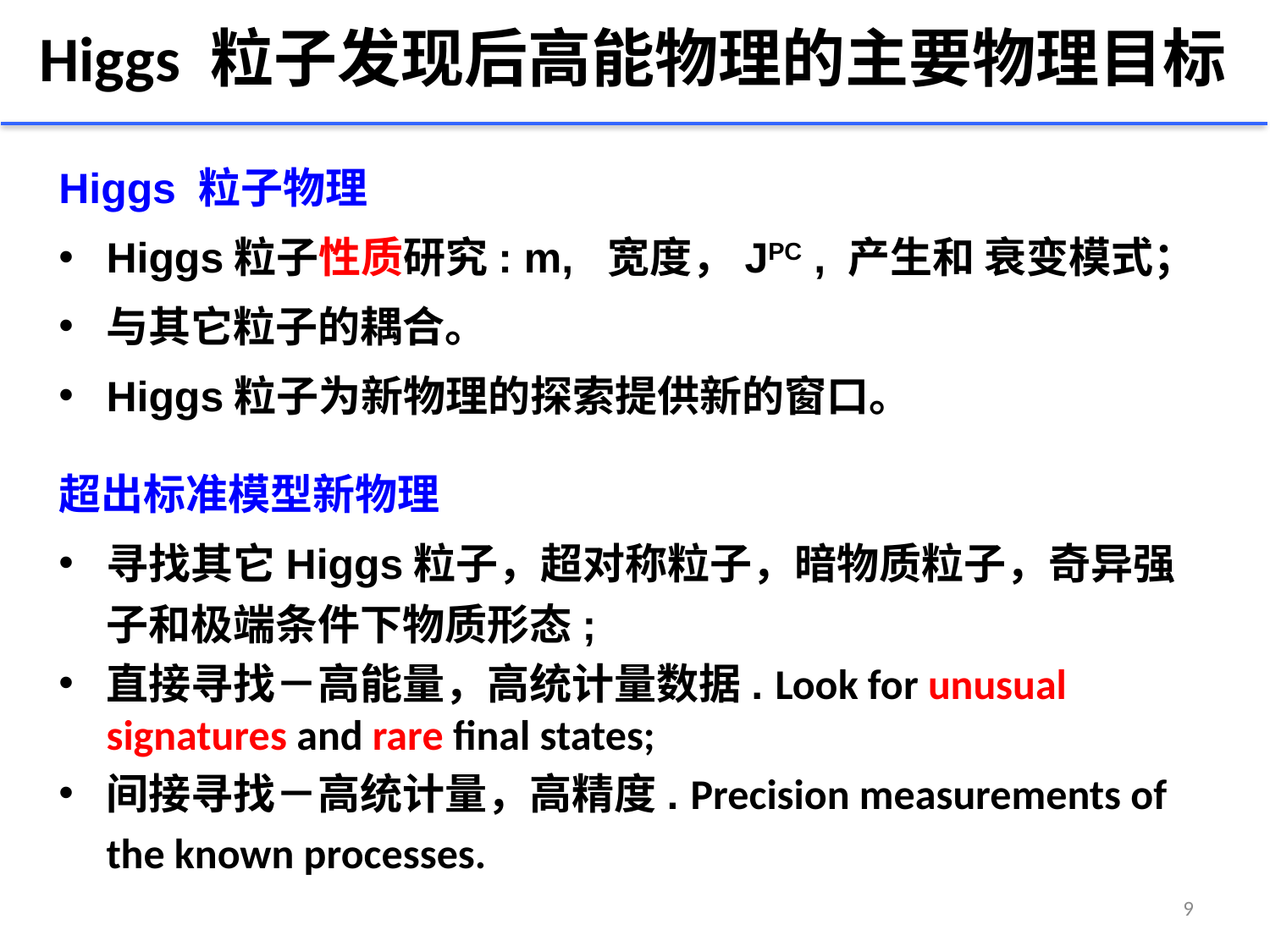

# Higgs 粒子发现后高能物理的主要物理目标
Higgs 粒子物理
Higgs粒子性质研究: m,  宽度，JPC , 产生和 衰变模式；
与其它粒子的耦合。
Higgs粒子为新物理的探索提供新的窗口。

超出标准模型新物理
寻找其它Higgs粒子，超对称粒子，暗物质粒子，奇异强子和极端条件下物质形态;
直接寻找－高能量，高统计量数据. Look for unusual signatures and rare final states;
间接寻找－高统计量，高精度. Precision measurements of
     the known processes.
9